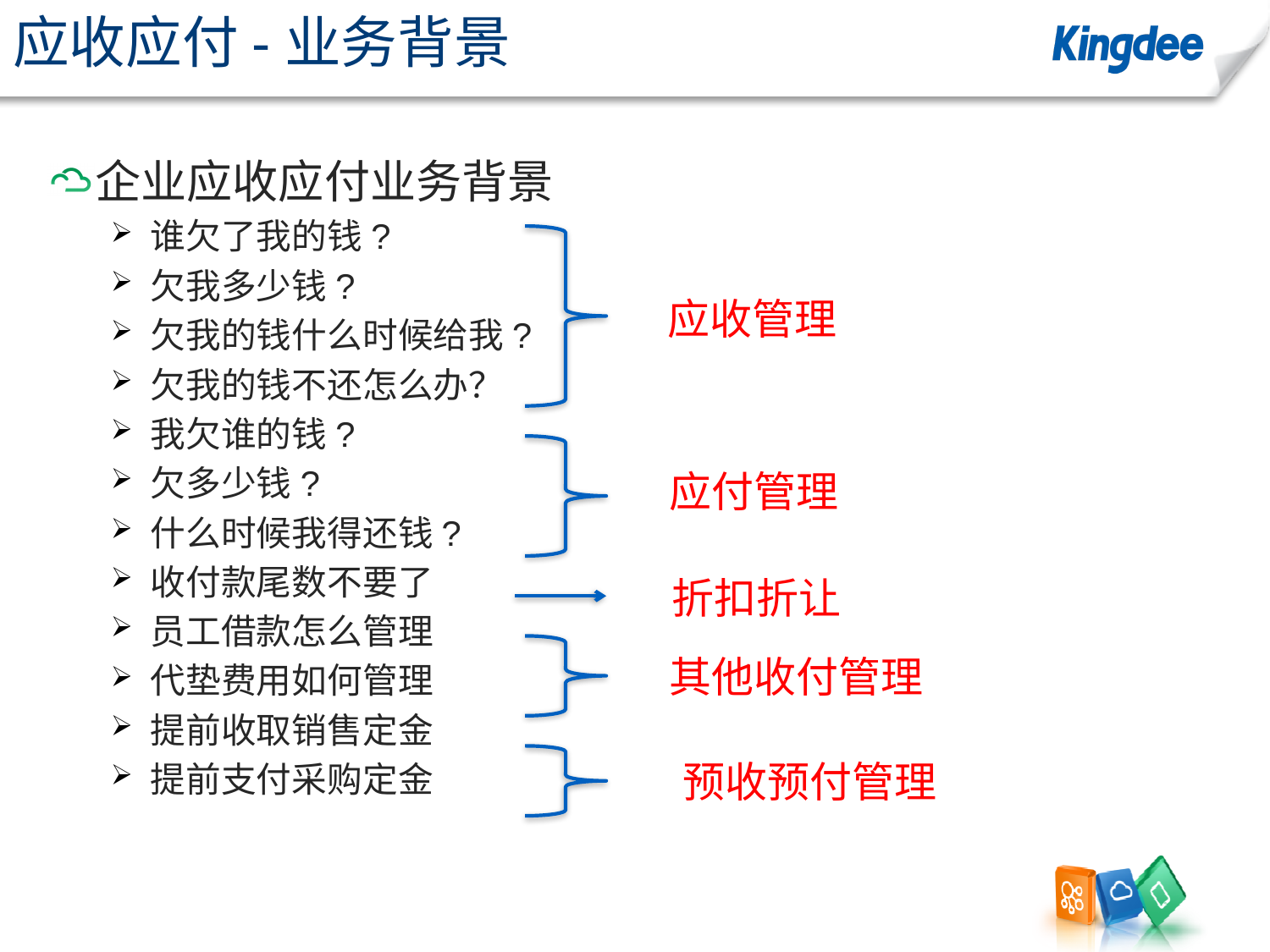

# 应收应付-业务背景
企业应收应付业务背景
谁欠了我的钱?
欠我多少钱?
欠我的钱什么时候给我?
欠我的钱不还怎么办？
我欠谁的钱?
欠多少钱?
什么时候我得还钱?
收付款尾数不要了
员工借款怎么管理
代垫费用如何管理
提前收取销售定金
提前支付采购定金

应收管理

应付管理
折扣折让

其他收付管理

预收预付管理